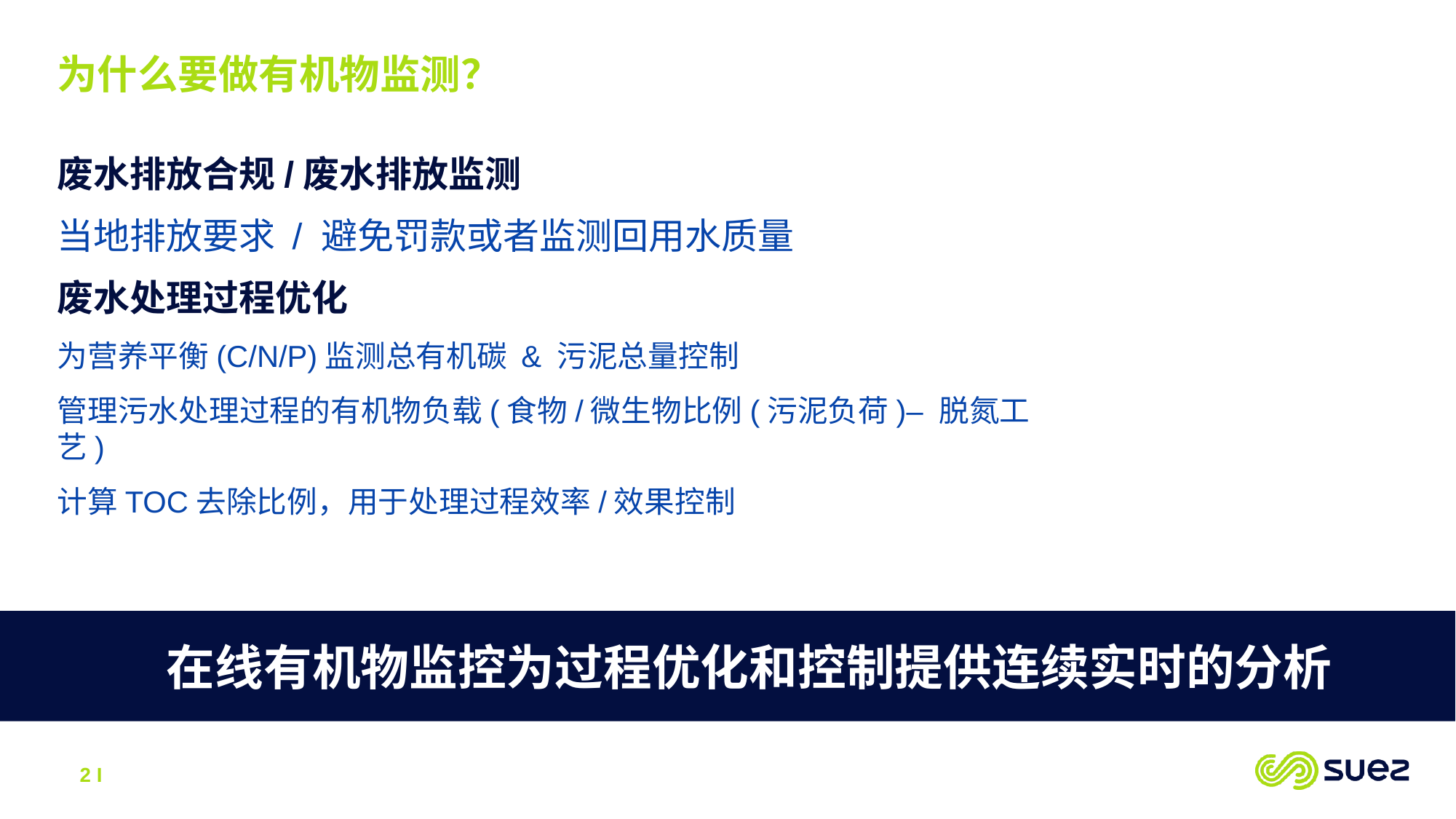

# 为什么要做有机物监测？
废水排放合规/废水排放监测
当地排放要求 / 避免罚款或者监测回用水质量
废水处理过程优化
为营养平衡(C/N/P)监测总有机碳 & 污泥总量控制
管理污水处理过程的有机物负载(食物/微生物比例(污泥负荷)– 脱氮工艺)
计算TOC去除比例，用于处理过程效率/效果控制
在线有机物监控为过程优化和控制提供连续实时的分析
2 I